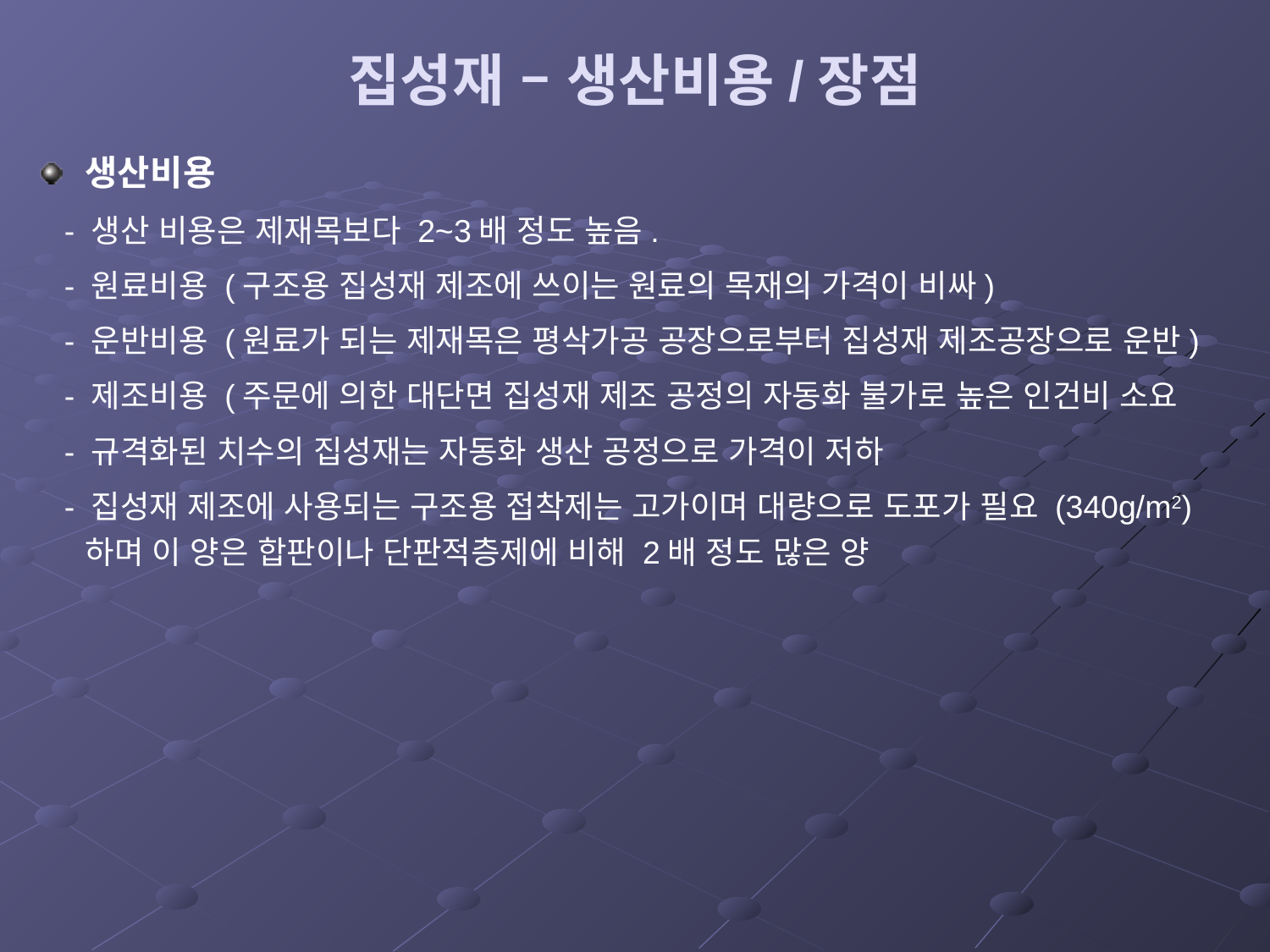

# 집성재 – 생산비용/장점
생산비용
   - 생산 비용은 제재목보다 2~3배 정도 높음.
   - 원료비용 (구조용 집성재 제조에 쓰이는 원료의 목재의 가격이 비싸)
   - 운반비용 (원료가 되는 제재목은 평삭가공 공장으로부터 집성재 제조공장으로 운반)
   - 제조비용 (주문에 의한 대단면 집성재 제조 공정의 자동화 불가로 높은 인건비 소요
   - 규격화된 치수의 집성재는 자동화 생산 공정으로 가격이 저하
   - 집성재 제조에 사용되는 구조용 접착제는 고가이며 대량으로 도포가 필요 (340g/m2)하며 이 양은 합판이나 단판적층제에 비해 2배 정도 많은 양